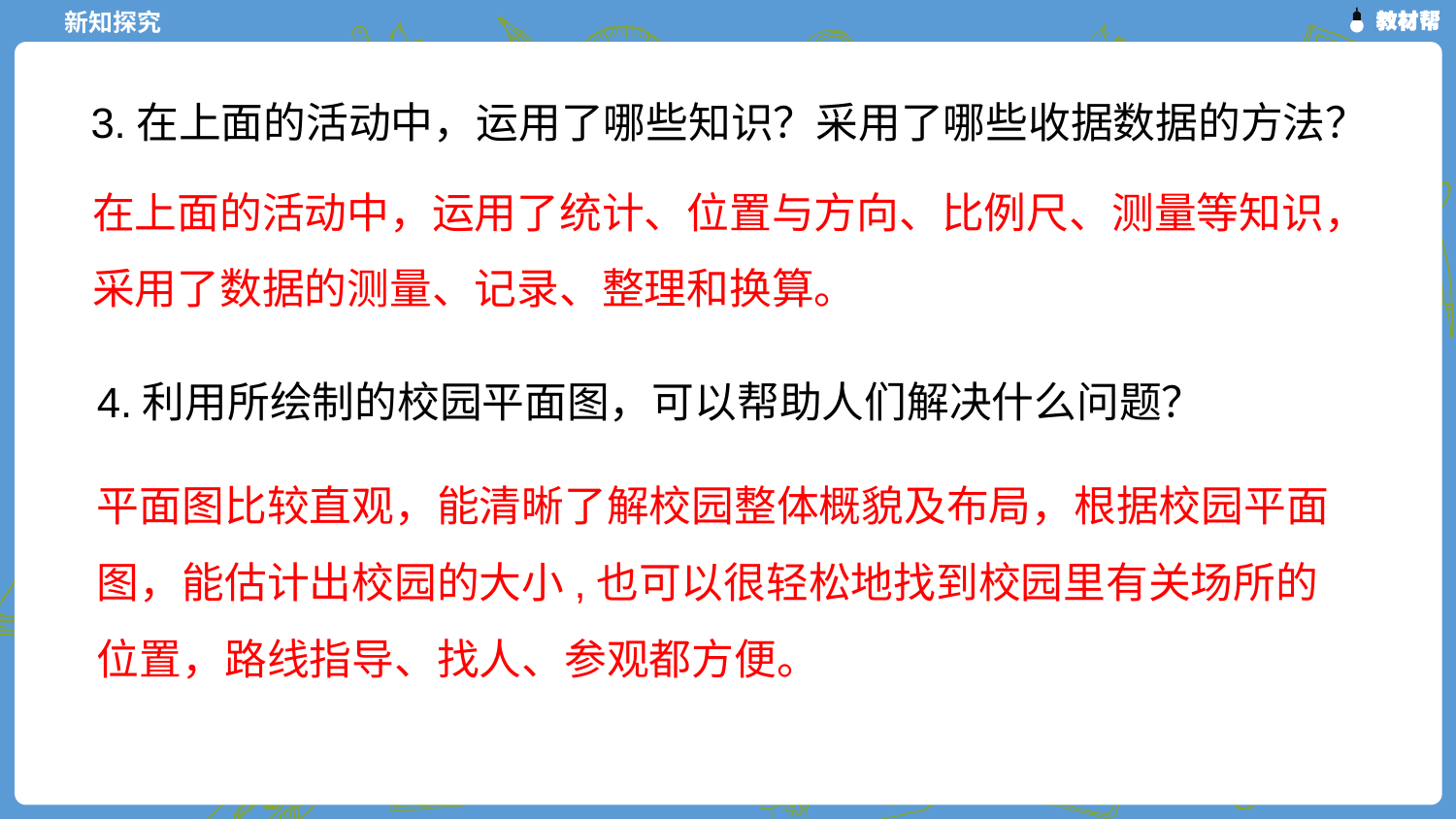

3.在上面的活动中，运用了哪些知识？采用了哪些收据数据的方法？
在上面的活动中，运用了统计、位置与方向、比例尺、测量等知识，采用了数据的测量、记录、整理和换算。
4.利用所绘制的校园平面图，可以帮助人们解决什么问题？
平面图比较直观，能清晰了解校园整体概貌及布局，根据校园平面图，能估计出校园的大小,也可以很轻松地找到校园里有关场所的位置，路线指导、找人、参观都方便。